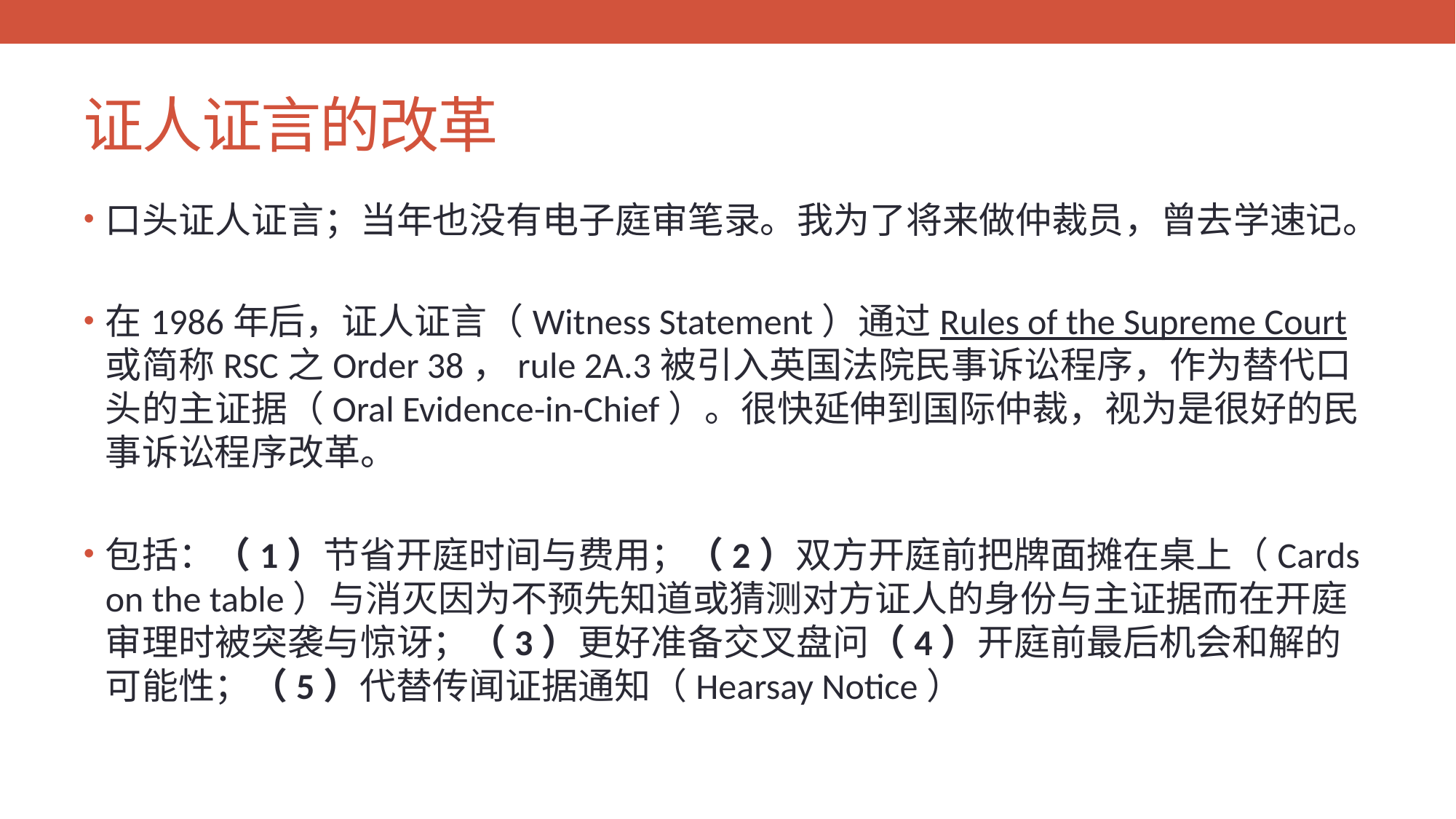

# 证人证言的改革
口头证人证言；当年也没有电子庭审笔录。我为了将来做仲裁员，曾去学速记。

在1986年后，证人证言（Witness Statement）通过Rules of the Supreme Court或简称RSC之Order 38，rule 2A.3被引入英国法院民事诉讼程序，作为替代口头的主证据（Oral Evidence-in-Chief）。很快延伸到国际仲裁，视为是很好的民事诉讼程序改革。

包括：（1）节省开庭时间与费用；（2）双方开庭前把牌面摊在桌上（Cards on the table）与消灭因为不预先知道或猜测对方证人的身份与主证据而在开庭审理时被突袭与惊讶；（3）更好准备交叉盘问（4）开庭前最后机会和解的可能性；（5）代替传闻证据通知（Hearsay Notice）